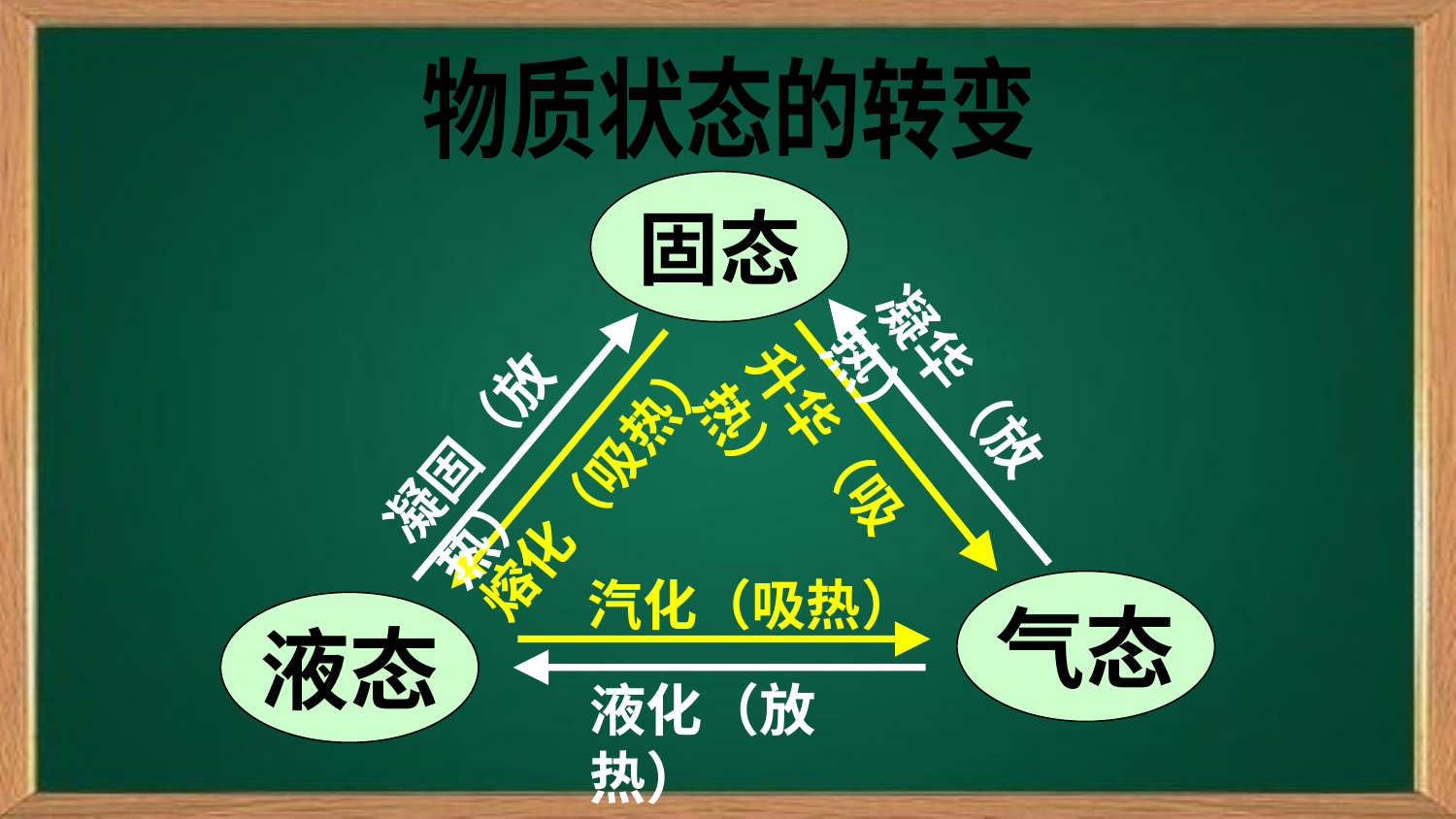

物质状态的转变
固态

凝华（放热）
凝固（放热）
升华（吸热）
熔化（吸热）
汽化（吸热）
气态
液态

液化（放热）